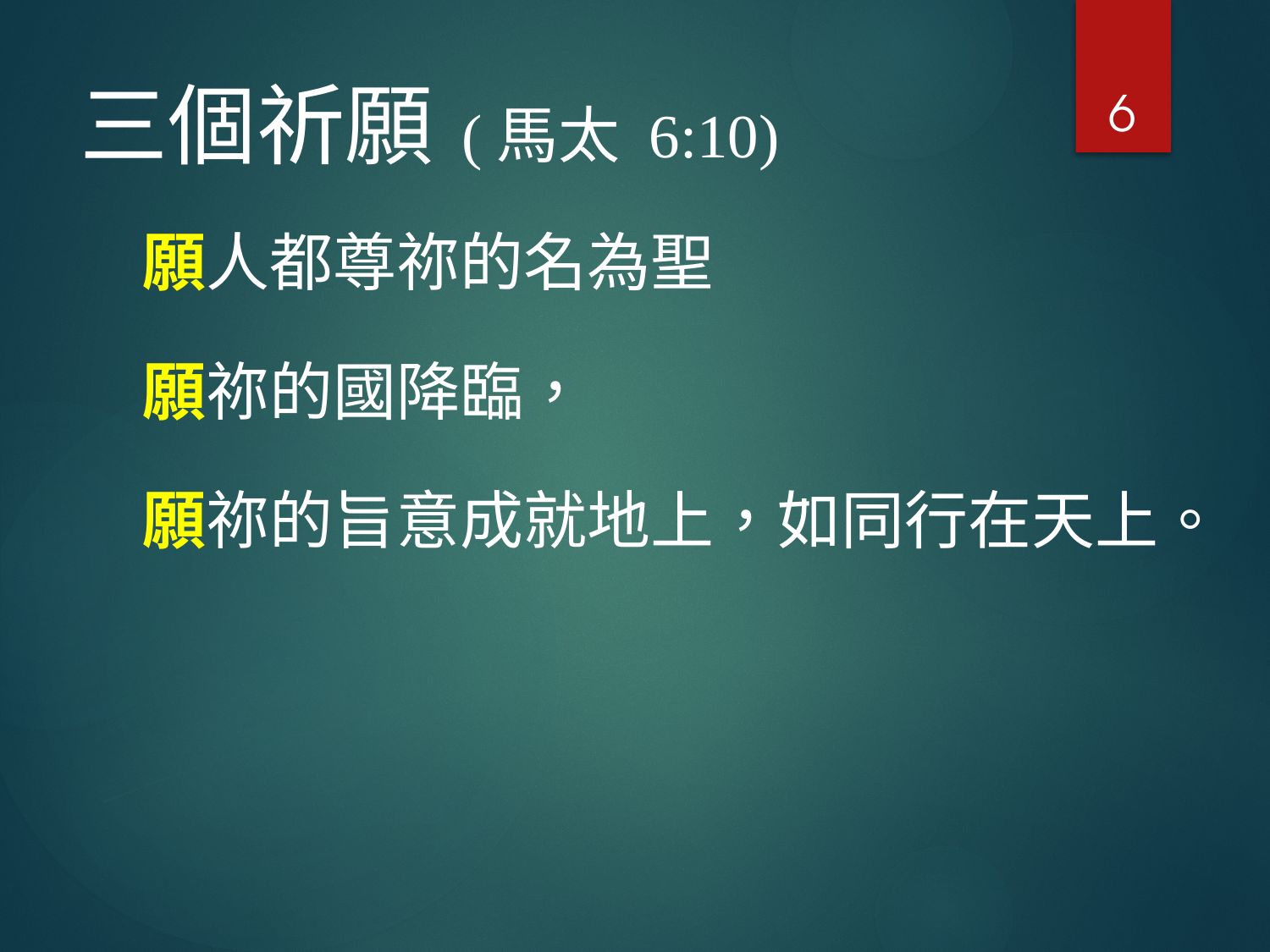

6
# 三個祈願 (馬太 6:10)
願人都尊祢的名為聖
願祢的國降臨，
願祢的旨意成就地上，如同行在天上。